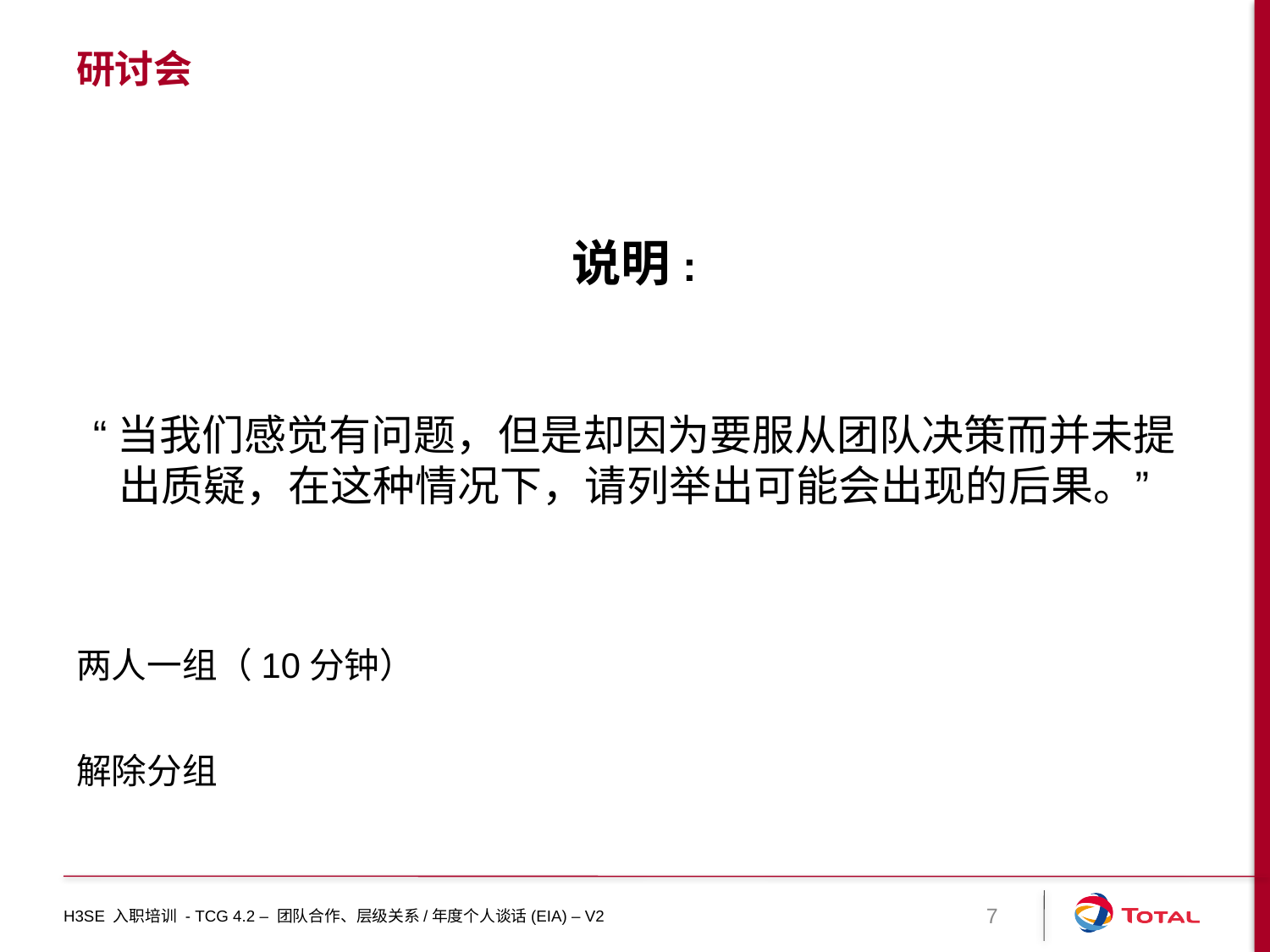

# 研讨会

说明:

“当我们感觉有问题，但是却因为要服从团队决策而并未提出质疑，在这种情况下，请列举出可能会出现的后果。”

两人一组（10分钟）

解除分组
H3SE 入职培训 - TCG 4.2 – 团队合作、层级关系/年度个人谈话(EIA) – V2
7